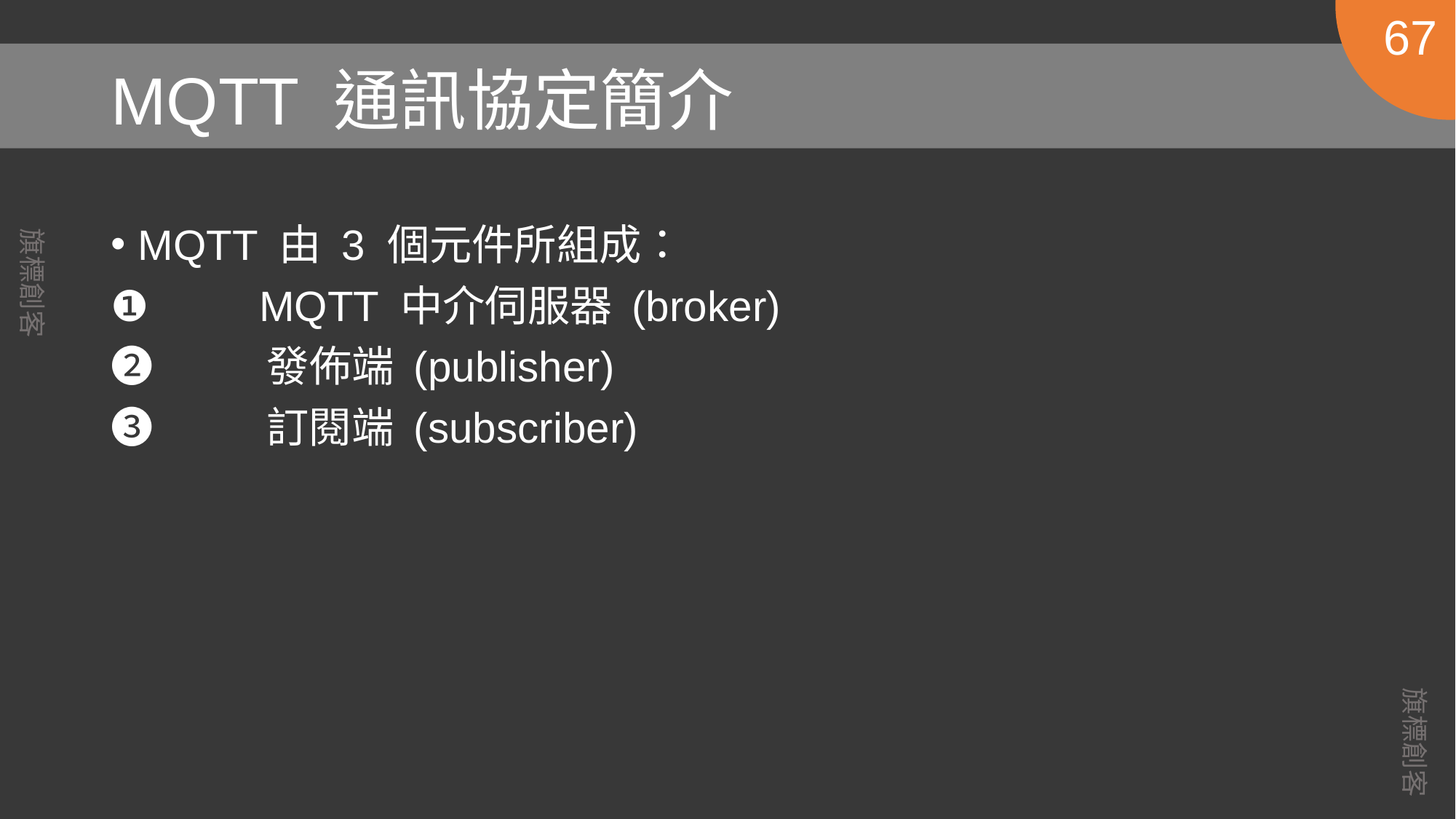

67
# MQTT 通訊協定簡介
MQTT 由 3 個元件所組成：
❶	 MQTT 中介伺服器 (broker)
❷	 發佈端 (publisher)
❸	 訂閱端 (subscriber)